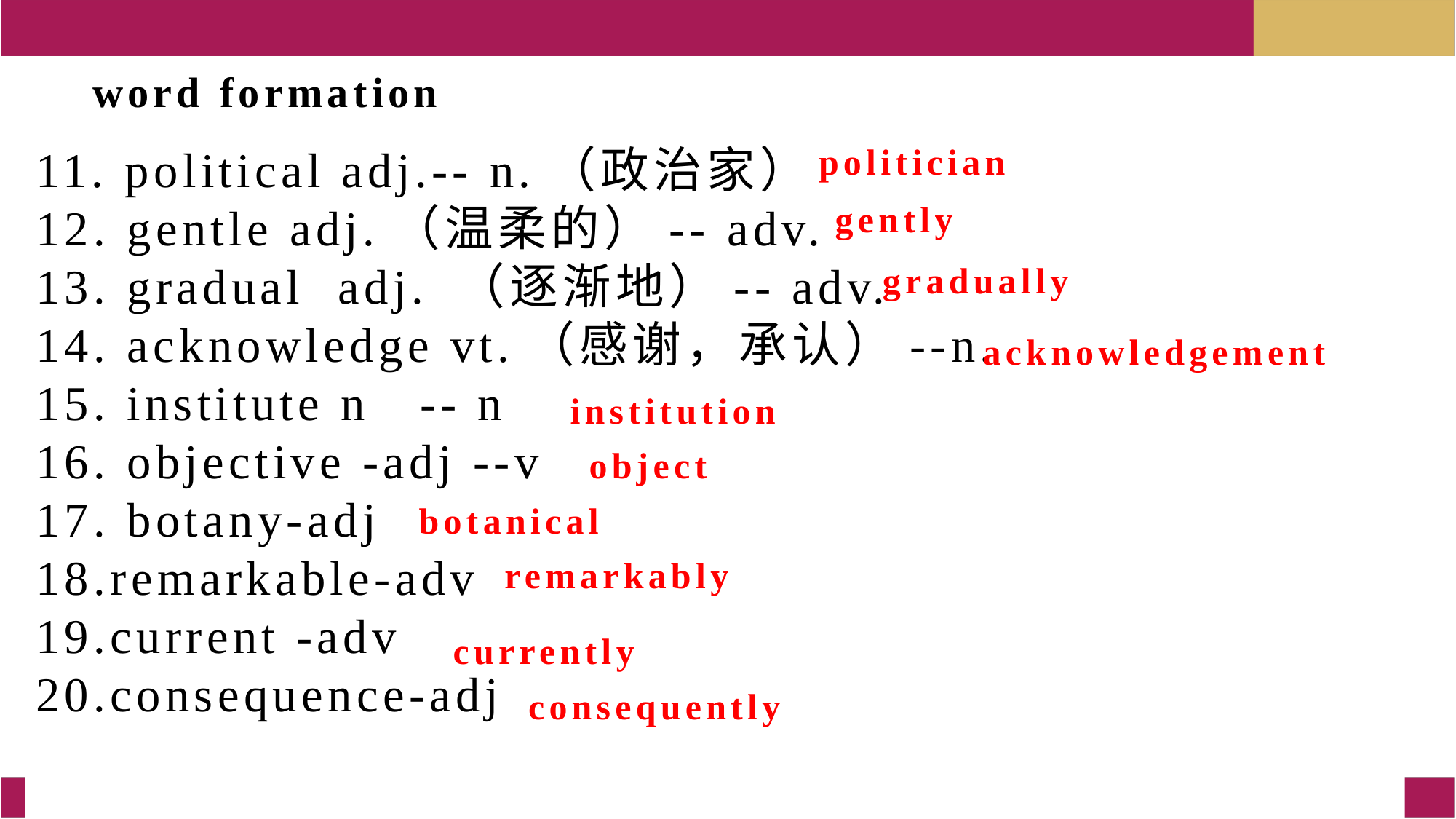

word formation
11. political adj.-- n.（政治家）
12. gentle adj.（温柔的）-- adv.
13. gradual  adj. （逐渐地）-- adv.
14. acknowledge vt.（感谢，承认）--n.
15. institute n   -- n
16. objective -adj --v
17. botany-adj
18.remarkable-adv
19.current -adv
20.consequence-adj
politician

gently

gradually
Add your  text here
Add your  text here
                          Lorem ipsum dolor sit amet, please add your text here, lorem ipsum dolor sit amet, please add your text here , lorem ipsum dolor sit amet, please add your text here , lorem ipsum dolor sit amet, please add your text here , lorem ipsum dolor sit amet, please add your text here , lorem ipsum dolor sit amet, please add your text here , lorem ipsum dolor sit amet, please add your text here
                          Lorem ipsum dolor sit amet, please add your text here, lorem ipsum dolor sit amet, please add your text here , lorem ipsum dolor sit amet, please add your text here , lorem ipsum dolor sit amet, please add your text here , lorem ipsum dolor sit amet, please add your text here , lorem ipsum dolor sit amet, please add your text here , lorem ipsum dolor sit amet, please add your text here

acknowledgement
institution
object
botanical
remarkably
currently
consequently